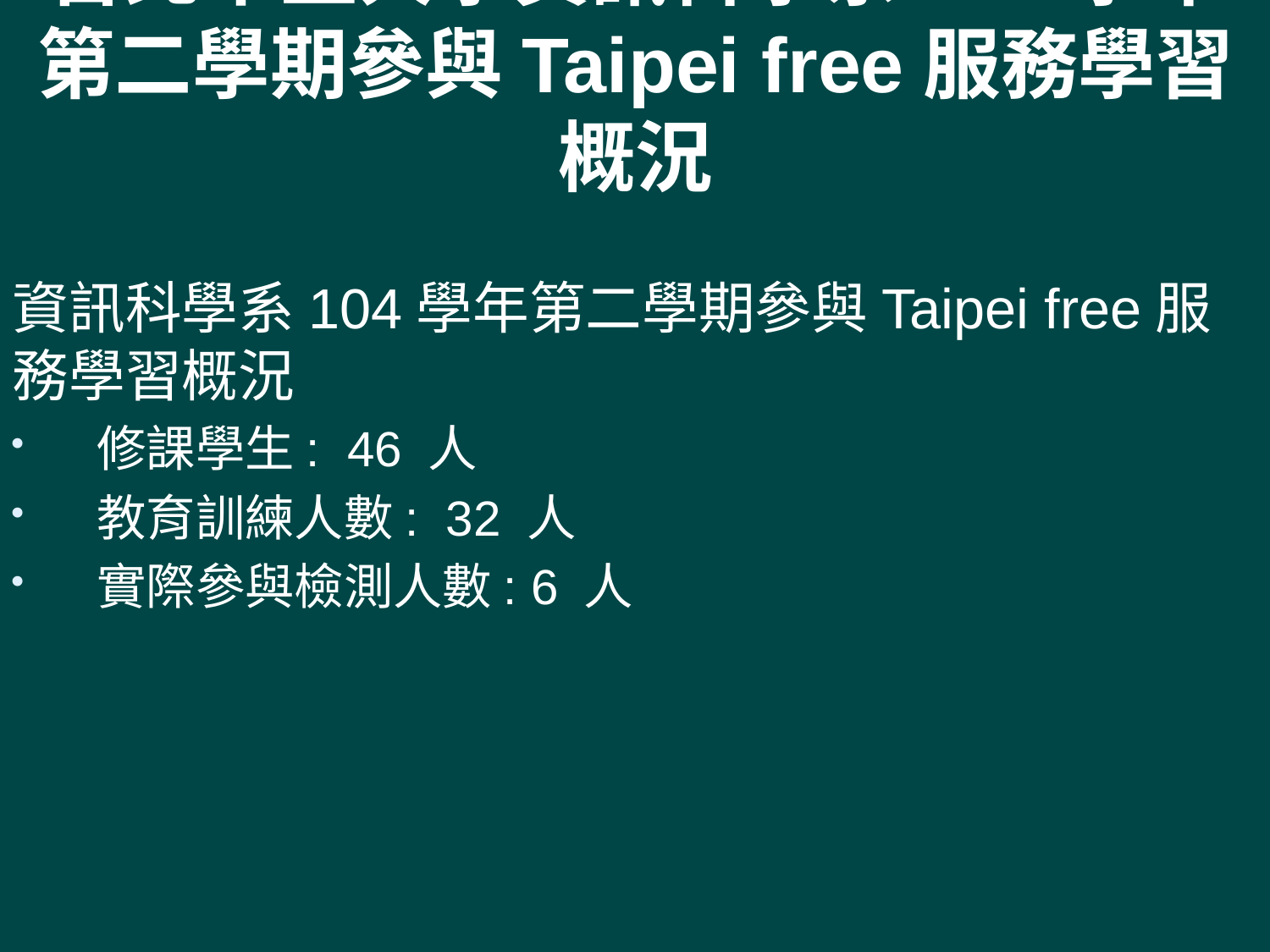

台北市立大學資訊科學系104學年第二學期參與Taipei free服務學習概況
資訊科學系104學年第二學期參與Taipei free服務學習概況
修課學生:  46 人
教育訓練人數:  32 人
實際參與檢測人數: 6 人